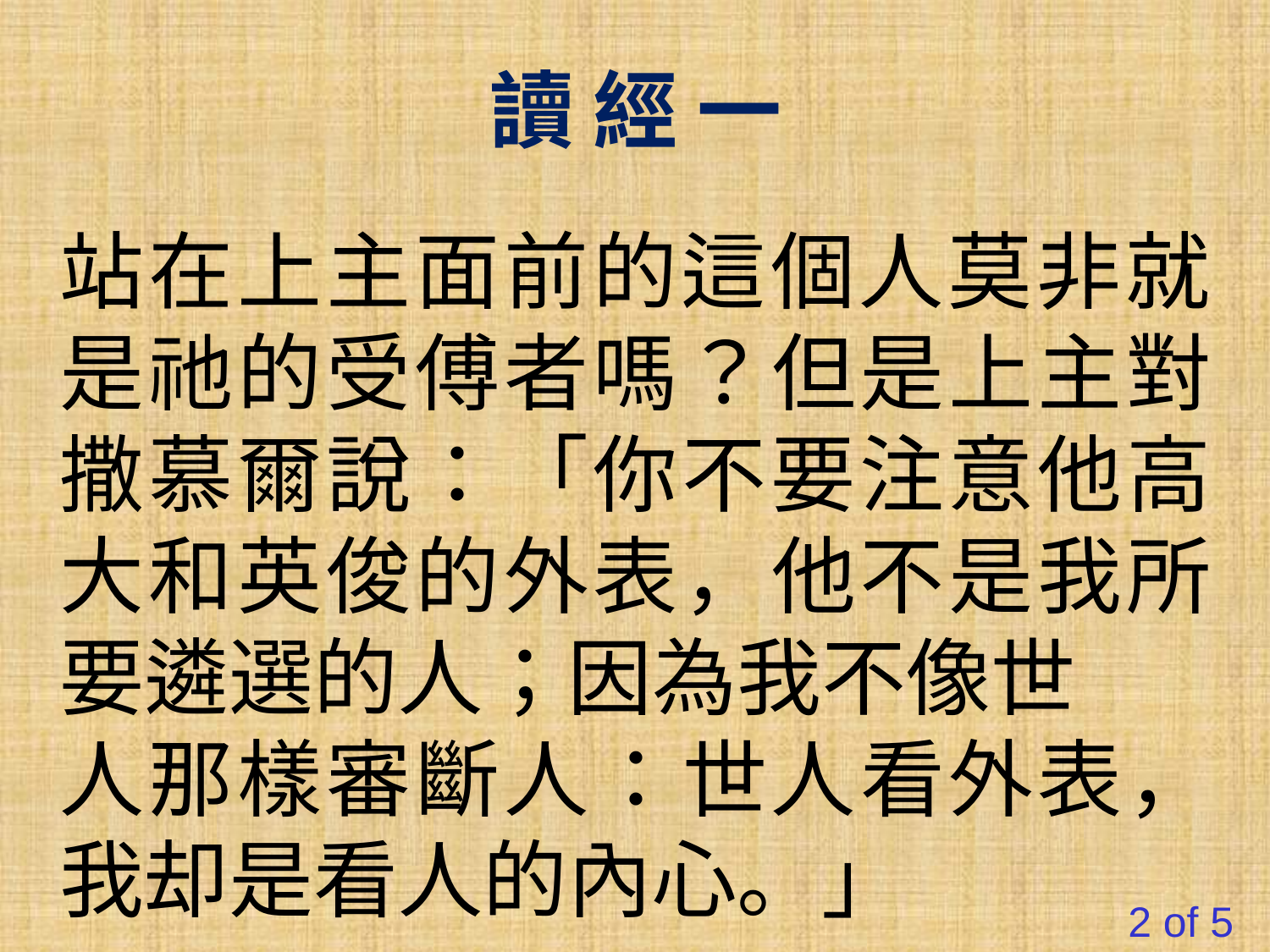

讀 經 一

站在上主面前的這個人莫非就是祂的受傅者嗎？但是上主對撒慕爾說：「你不要注意他高大和英俊的外表，他不是我所要遴選的人；因為我不像世
人那樣審斷人：世人看外表，我却是看人的內心。」
#
2 of 5